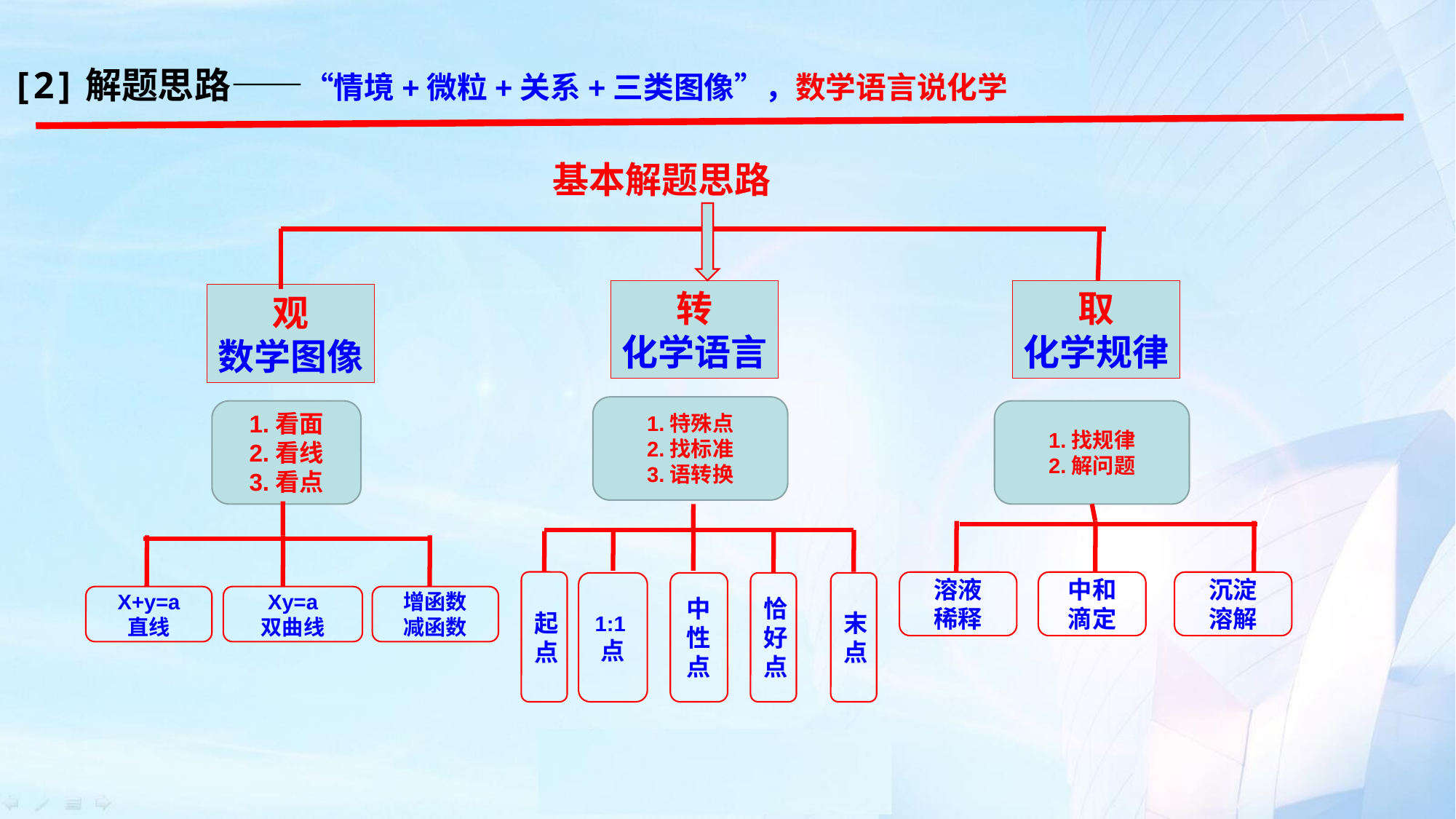

[2]解题思路——“情境+微粒+关系+三类图像”，数学语言说化学
基本解题思路

转
化学语言
1.特殊点
2.找标准
3.语转换
起点
1:1点
中性点
恰好点
末点
观
数学图像
1.看面
2.看线
3.看点
X+y=a
直线
增函数
减函数
Xy=a
双曲线
取
化学规律
1.找规律
2.解问题
溶液
稀释
中和
滴定
沉淀
溶解